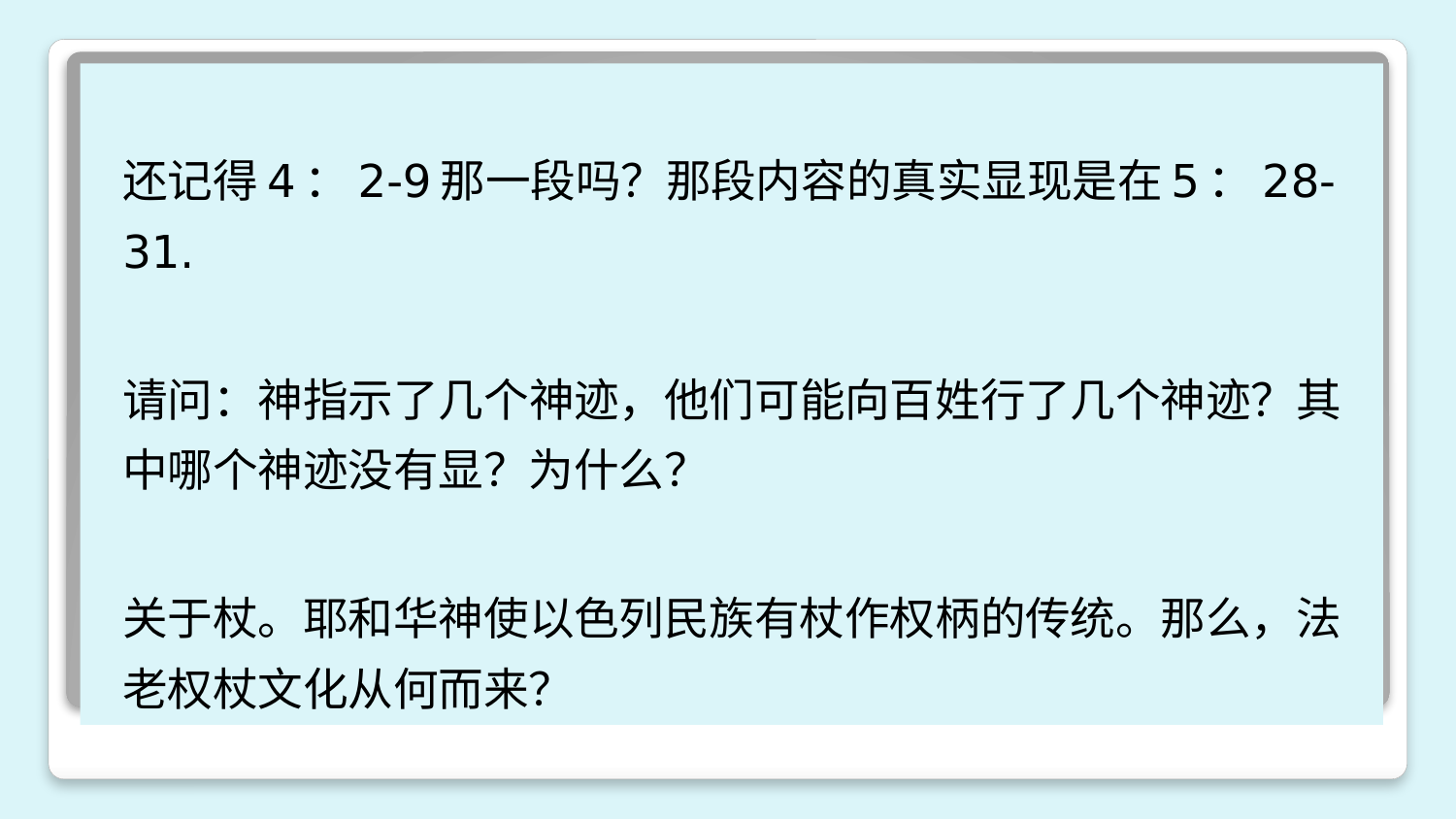

还记得4：2-9那一段吗？那段内容的真实显现是在5：28-31.

请问：神指示了几个神迹，他们可能向百姓行了几个神迹？其中哪个神迹没有显？为什么？

关于杖。耶和华神使以色列民族有杖作权柄的传统。那么，法老权杖文化从何而来？